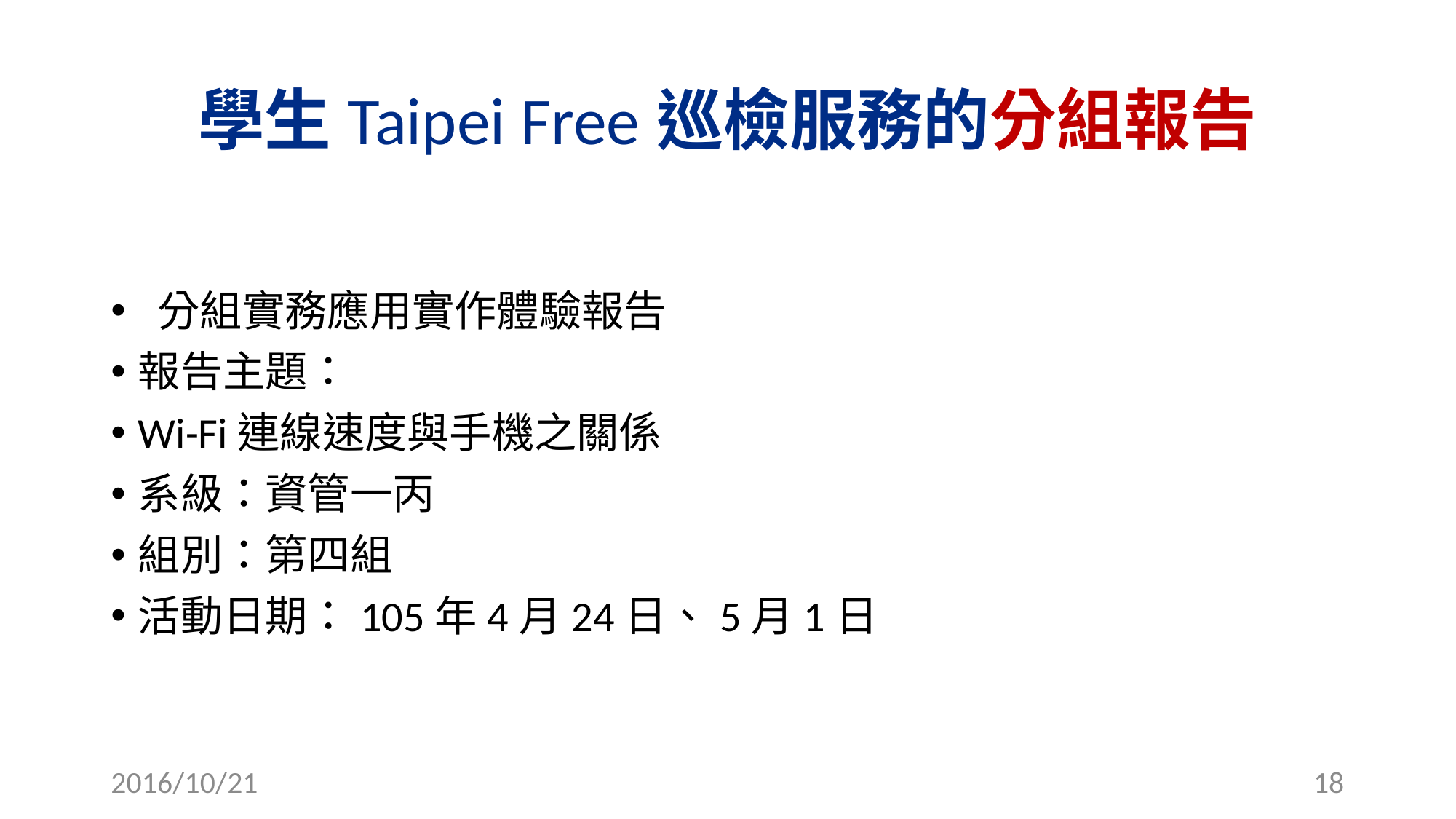

# 學生Taipei Free巡檢服務的分組報告

 分組實務應用實作體驗報告
報告主題：
Wi-Fi連線速度與手機之關係
系級：資管一丙
組別：第四組
活動日期：105年4月24日、5月1日
2016/10/21
18